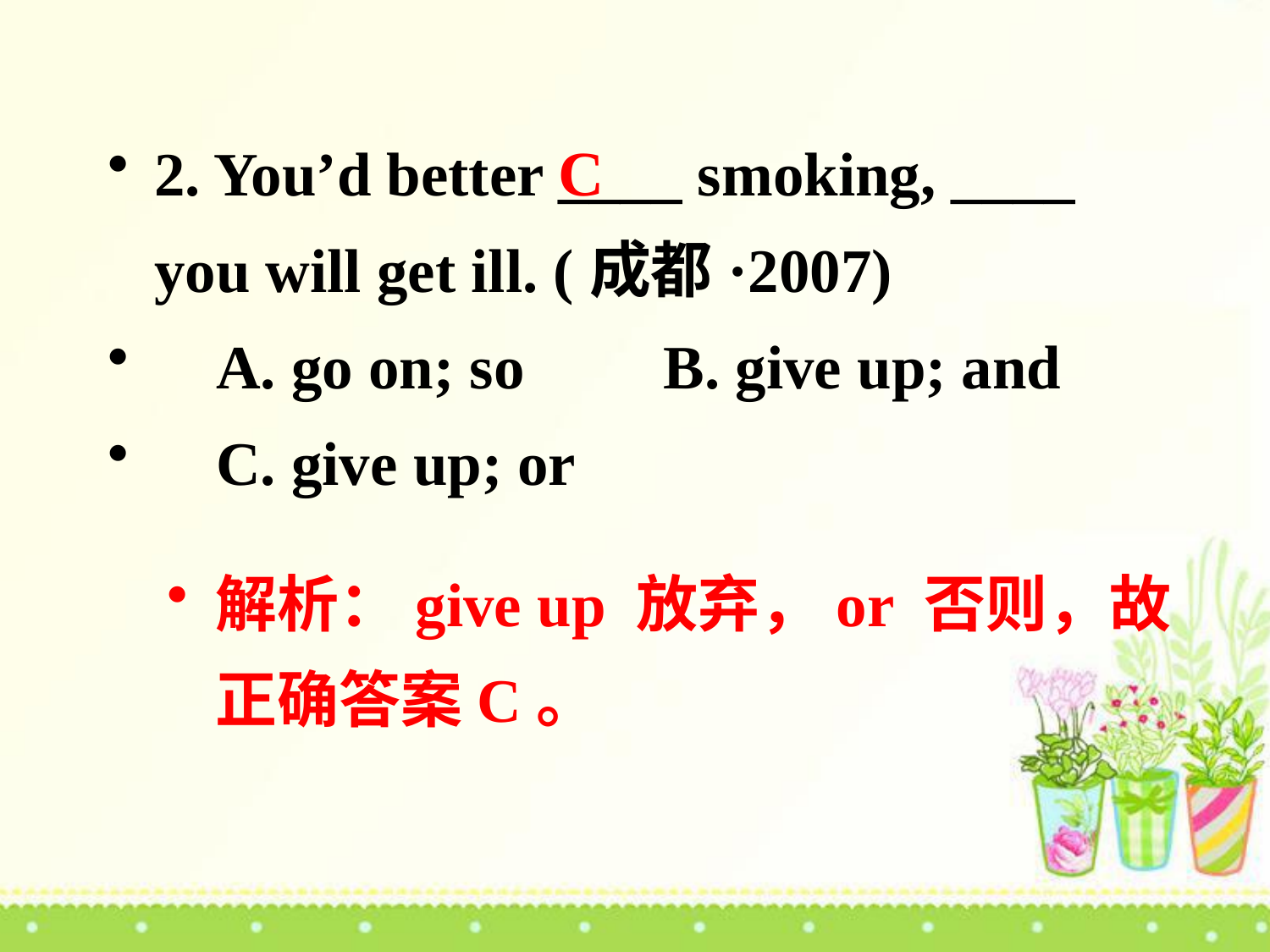

2. You’d better ____ smoking, ____ you will get ill. (成都·2007)
    A. go on; so         B. give up; and
    C. give up; or
C
解析：give up 放弃，or 否则，故正确答案C。